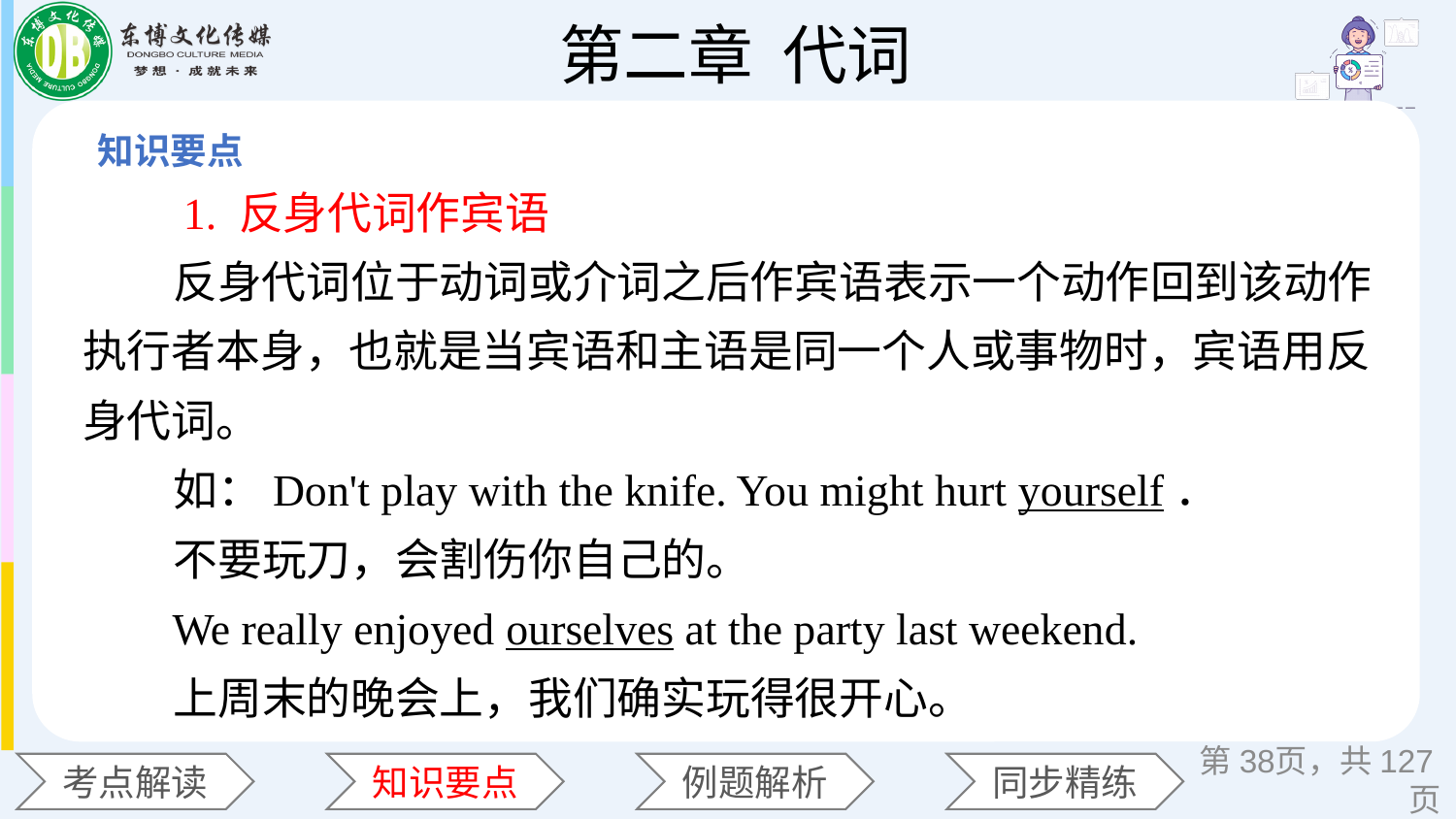

1. 反身代词作宾语
        反身代词位于动词或介词之后作宾语表示一个动作回到该动作执行者本身，也就是当宾语和主语是同一个人或事物时，宾语用反身代词。
        如：Don't play with the knife. You might hurt yourself．
        不要玩刀，会割伤你自己的。
        We really enjoyed ourselves at the party last weekend.
        上周末的晚会上，我们确实玩得很开心。
第38页，共127页